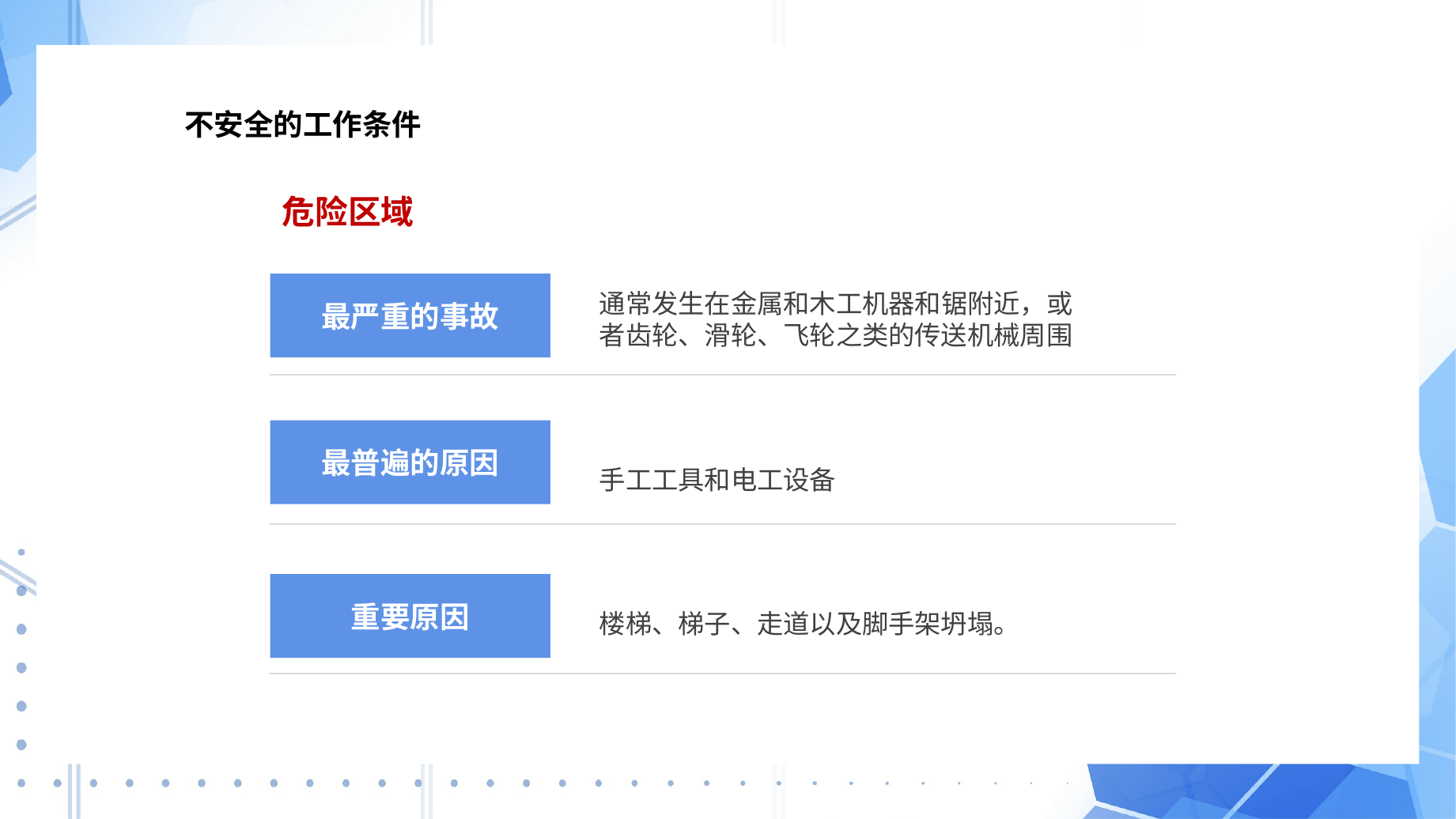

2
不安全的工作条件
危险区域
最严重的事故
通常发生在金属和木工机器和锯附近，或者齿轮、滑轮、飞轮之类的传送机械周围
最普遍的原因
手工工具和电工设备
重要原因
楼梯、梯子、走道以及脚手架坍塌。